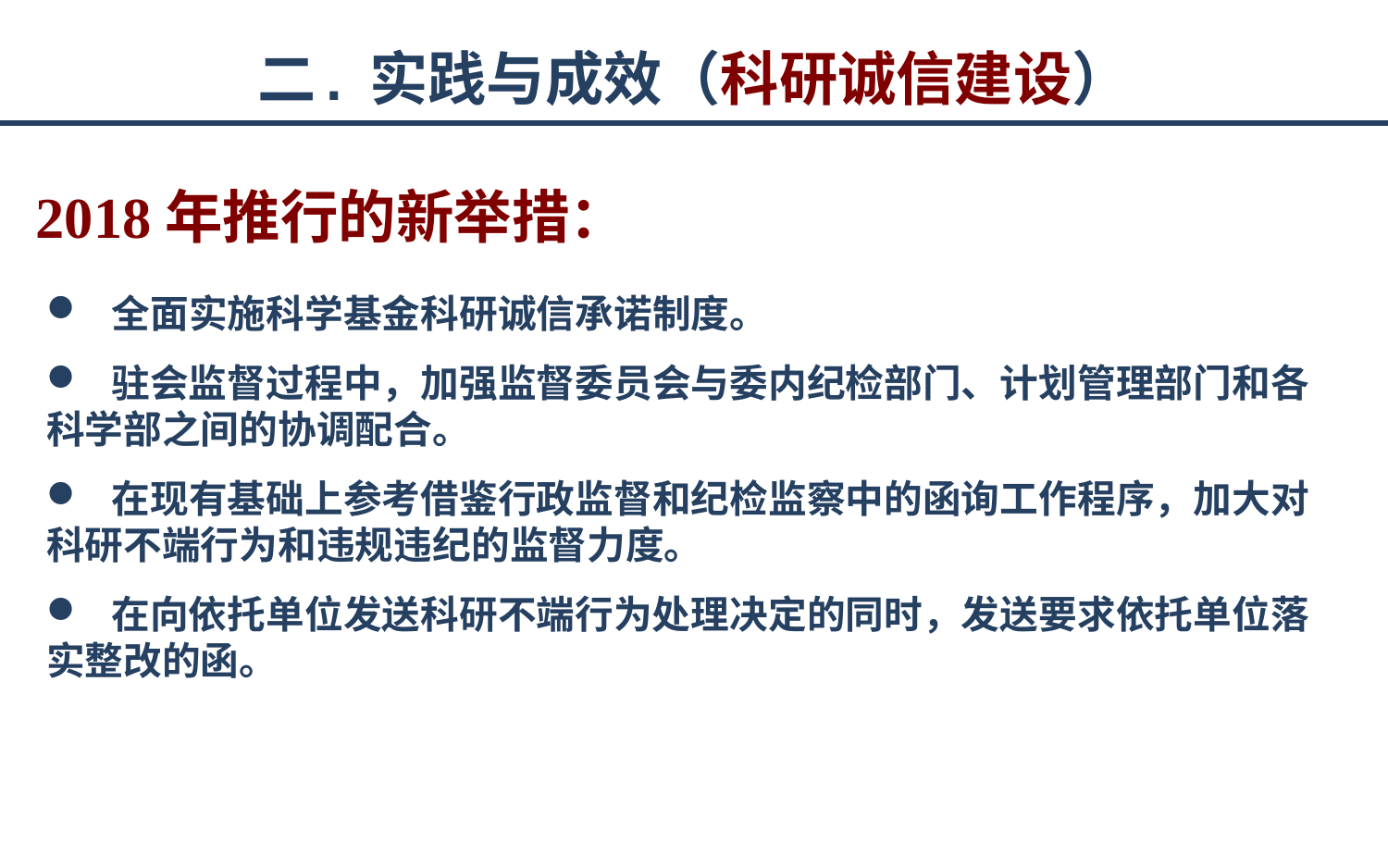

# 二. 实践与成效（科研诚信建设）
2018年推行的新举措：
  全面实施科学基金科研诚信承诺制度。
  驻会监督过程中，加强监督委员会与委内纪检部门、计划管理部门和各科学部之间的协调配合。
  在现有基础上参考借鉴行政监督和纪检监察中的函询工作程序，加大对科研不端行为和违规违纪的监督力度。
  在向依托单位发送科研不端行为处理决定的同时，发送要求依托单位落实整改的函。